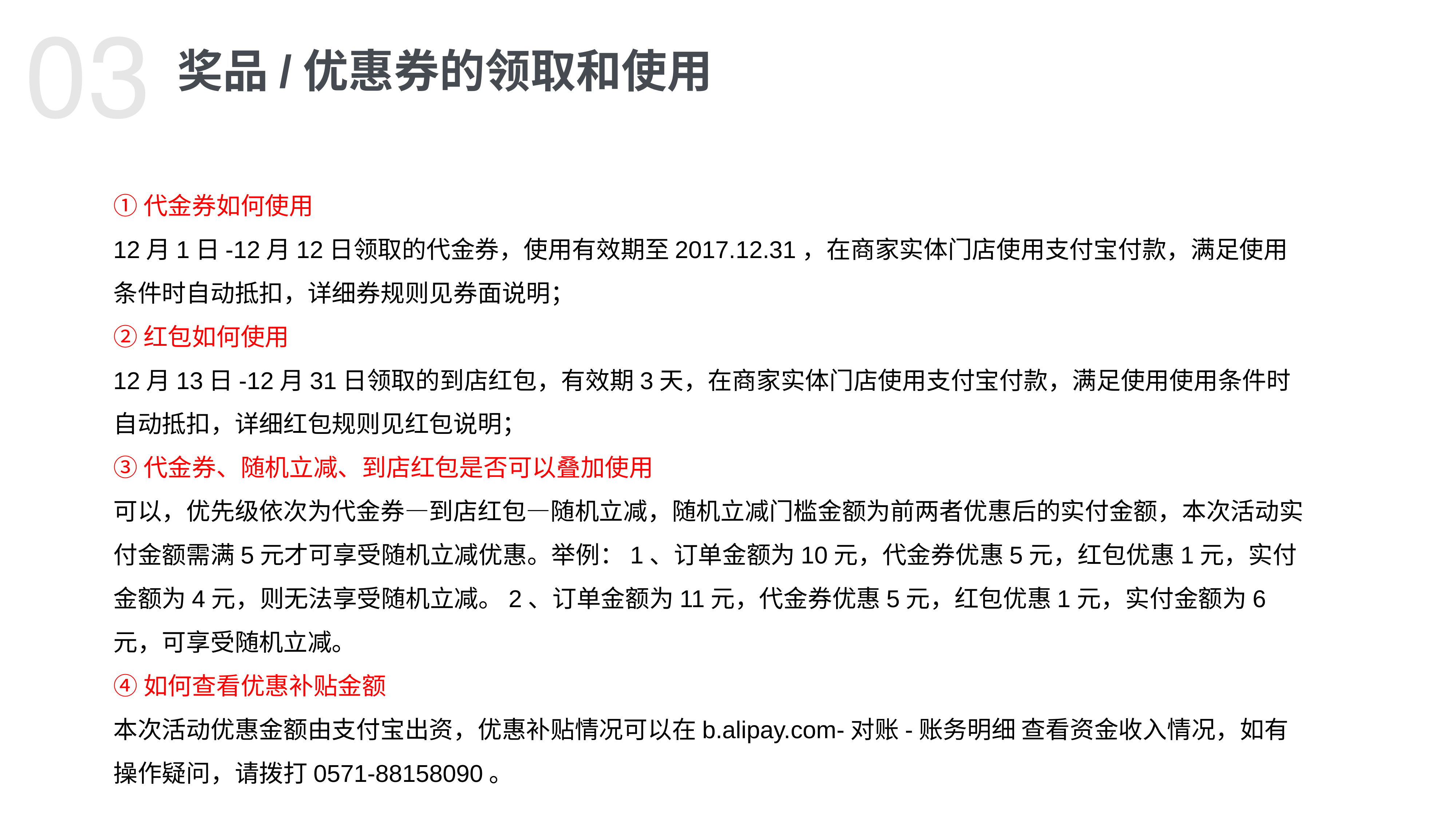

03
奖品/优惠券的领取和使用
①代金券如何使用
12月1日-12月12日领取的代金券，使用有效期至2017.12.31，在商家实体门店使用支付宝付款，满足使用条件时自动抵扣，详细券规则见券面说明；
②红包如何使用
12月13日-12月31日领取的到店红包，有效期3天，在商家实体门店使用支付宝付款，满足使用使用条件时自动抵扣，详细红包规则见红包说明；
③代金券、随机立减、到店红包是否可以叠加使用
可以，优先级依次为代金券—到店红包—随机立减，随机立减门槛金额为前两者优惠后的实付金额，本次活动实付金额需满5元才可享受随机立减优惠。举例：1、订单金额为10元，代金券优惠5元，红包优惠1元，实付金额为4元，则无法享受随机立减。2、订单金额为11元，代金券优惠5元，红包优惠1元，实付金额为6元，可享受随机立减。
④如何查看优惠补贴金额
本次活动优惠金额由支付宝出资，优惠补贴情况可以在b.alipay.com-对账-账务明细 查看资金收入情况，如有操作疑问，请拨打0571-88158090。